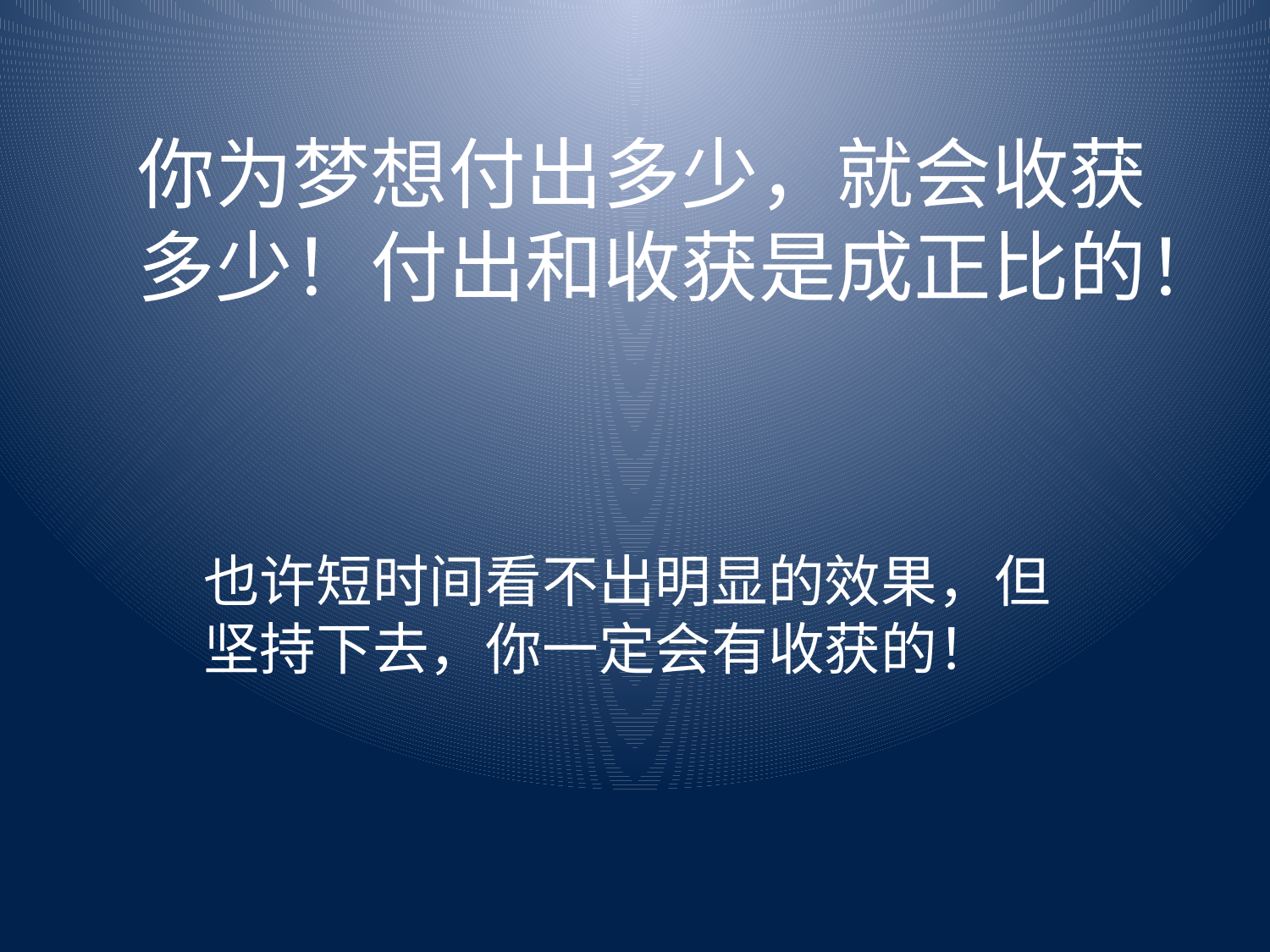

# 你为梦想付出多少，就会收获多少！付出和收获是成正比的！
也许短时间看不出明显的效果，但坚持下去，你一定会有收获的！